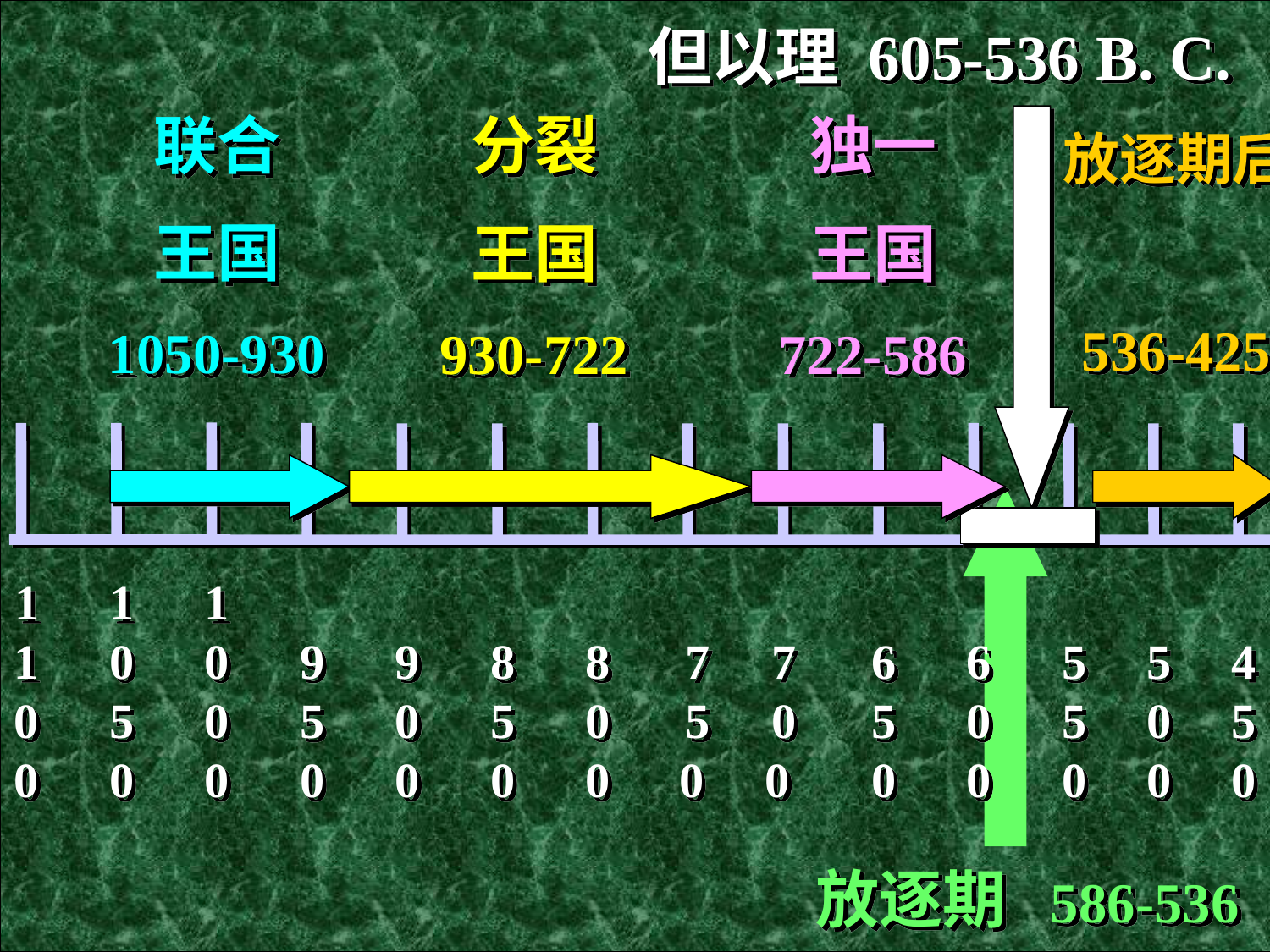

但以理 605-536 B. C.
联合
王国
1050-930
分裂
王国
930-722
独一
王国
722-586

放逐期后

536-425

1100
1050
1000
 950
 900
 850
 800
   7 5 0
   7 0 0
 650
 600
 550
 500
 450
放逐期  586-536